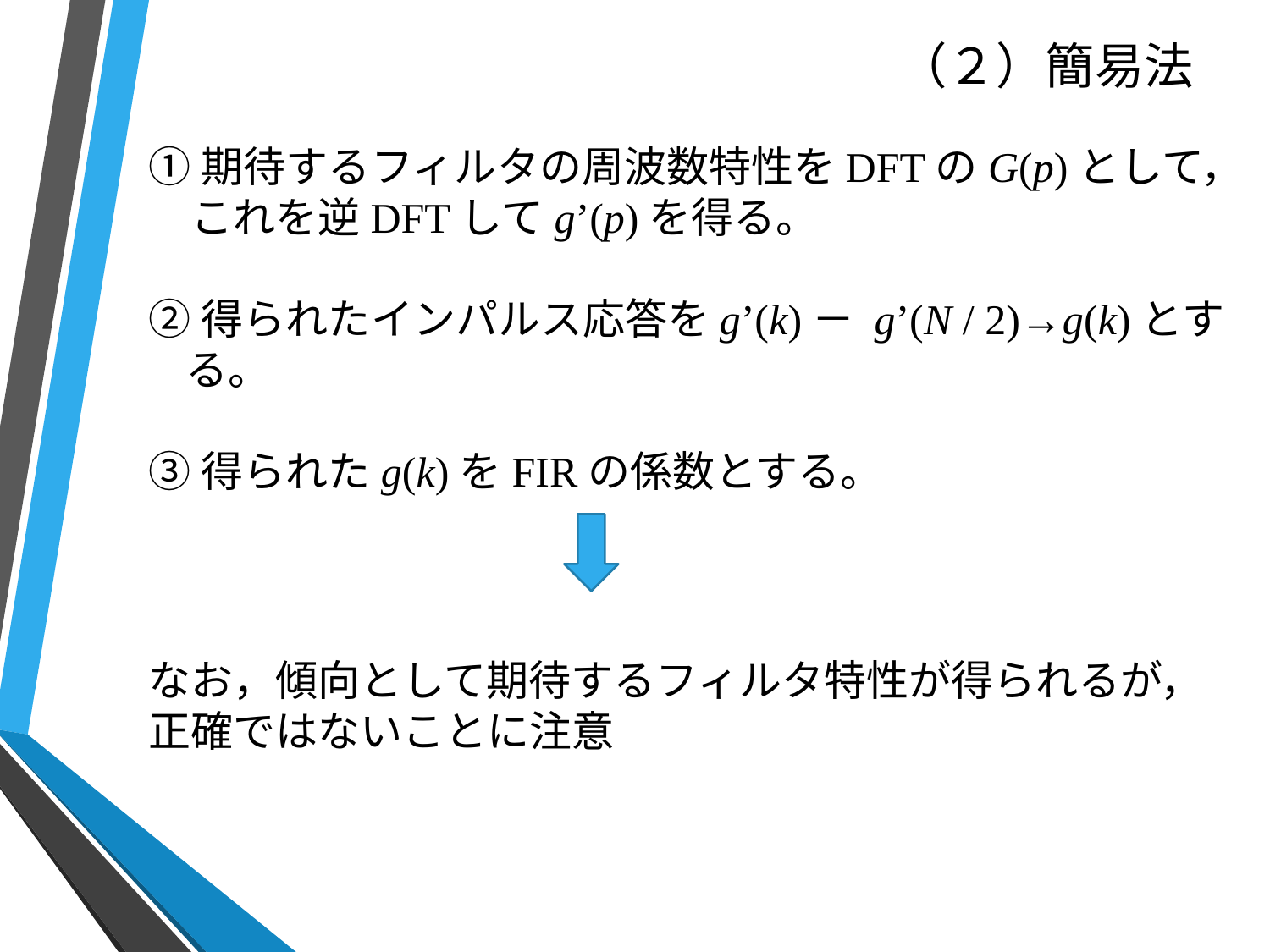

# （２）簡易法
①期待するフィルタの周波数特性をDFTのG(p)として，
　これを逆DFTしてg’(p)を得る。

②得られたインパルス応答をg’(k)－ g’(N / 2)→g(k)とする。

③得られたg(k)をFIRの係数とする。

なお，傾向として期待するフィルタ特性が得られるが，
正確ではないことに注意